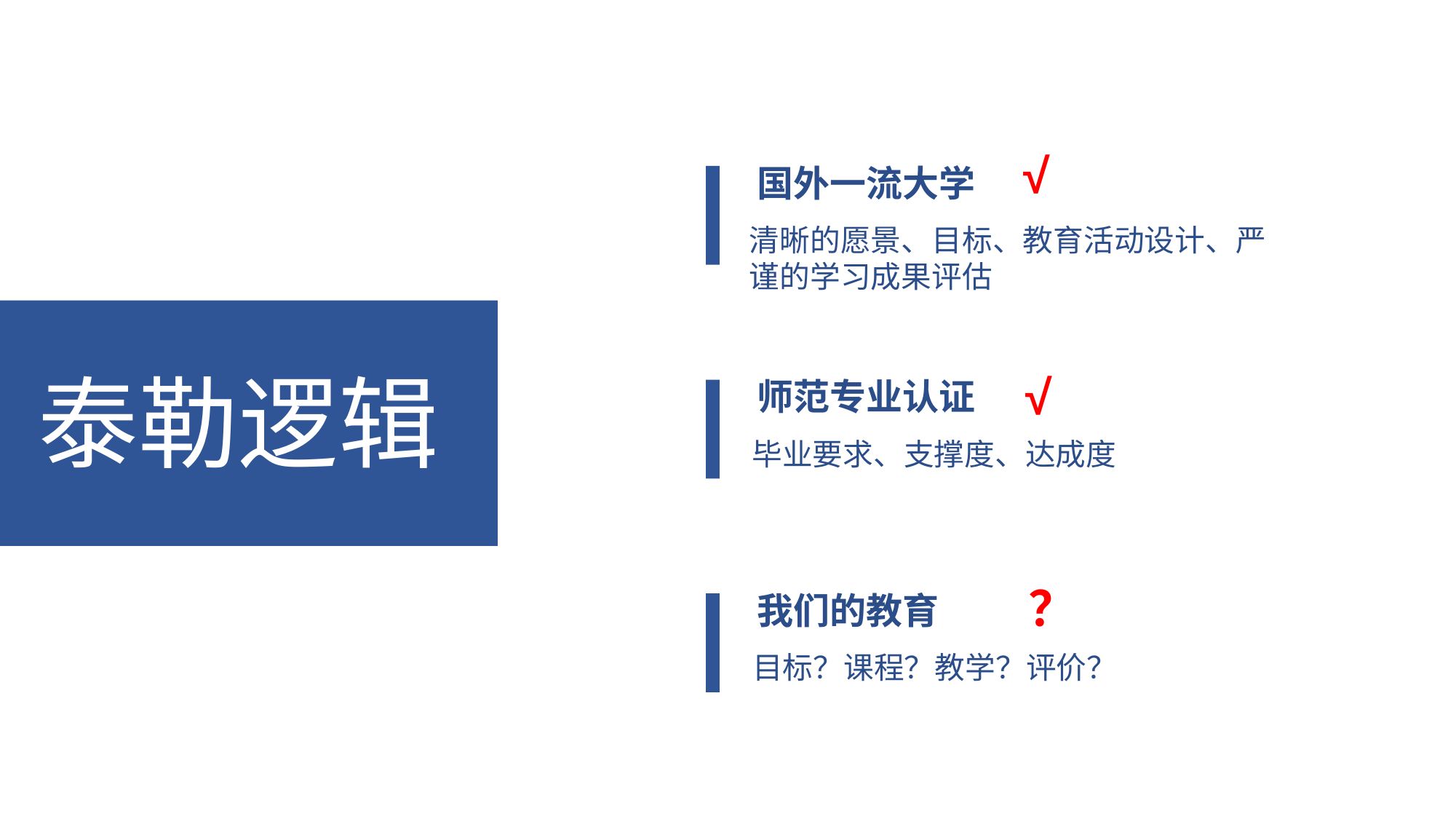

国外一流大学
√

清晰的愿景、目标、教育活动设计、严谨的学习成果评估

泰勒逻辑
师范专业认证
√

毕业要求、支撑度、达成度
我们的教育
？

目标？课程？教学？评价？